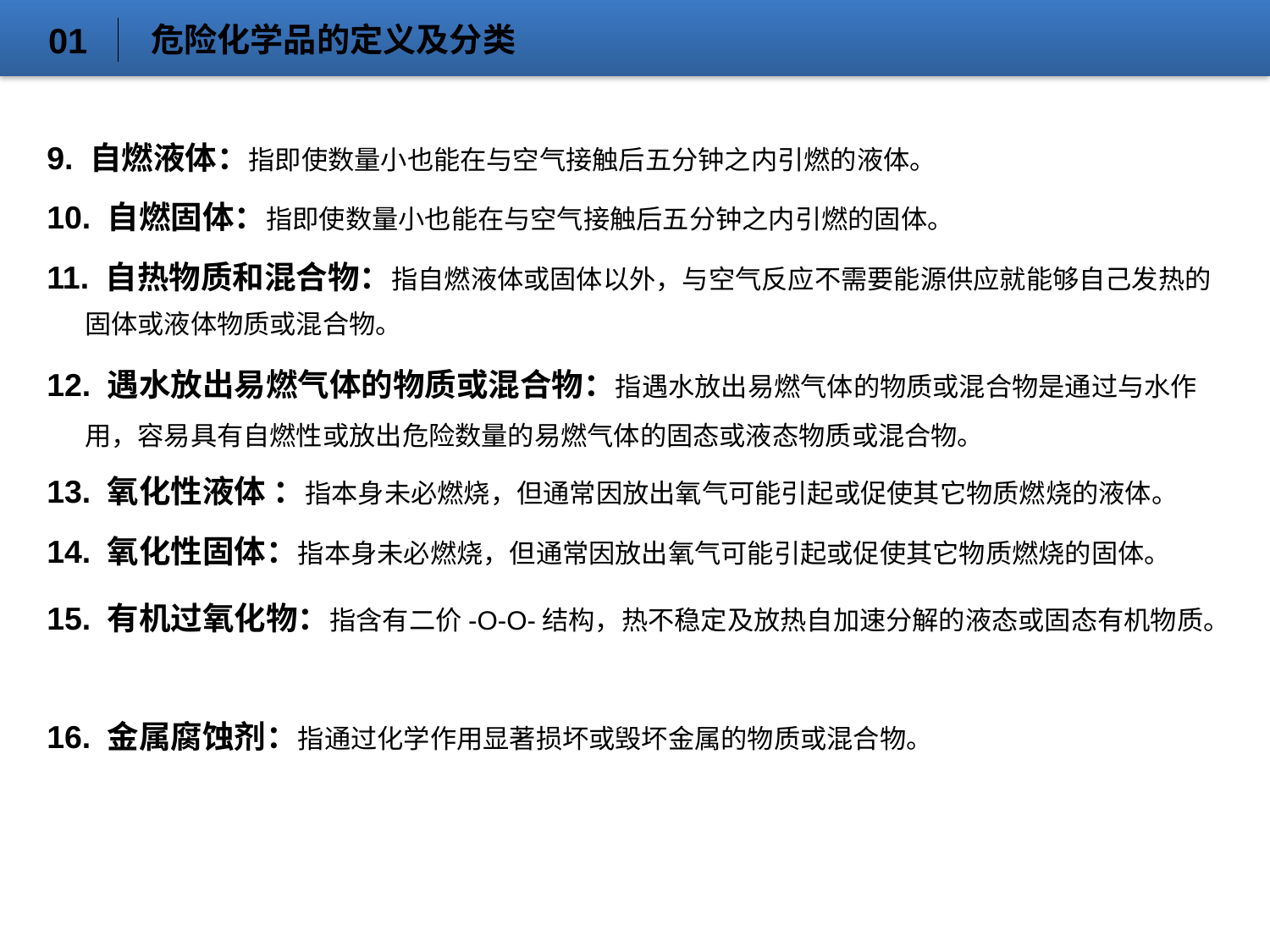

危险化学品的定义及分类
01
9. 自燃液体：指即使数量小也能在与空气接触后五分钟之内引燃的液体。
10. 自燃固体：指即使数量小也能在与空气接触后五分钟之内引燃的固体。
11. 自热物质和混合物：指自燃液体或固体以外，与空气反应不需要能源供应就能够自己发热的固体或液体物质或混合物。
12. 遇水放出易燃气体的物质或混合物：指遇水放出易燃气体的物质或混合物是通过与水作用，容易具有自燃性或放出危险数量的易燃气体的固态或液态物质或混合物。
13. 氧化性液体 ：指本身未必燃烧，但通常因放出氧气可能引起或促使其它物质燃烧的液体。
14. 氧化性固体：指本身未必燃烧，但通常因放出氧气可能引起或促使其它物质燃烧的固体。
15. 有机过氧化物：指含有二价-O-O-结构，热不稳定及放热自加速分解的液态或固态有机物质。
16. 金属腐蚀剂：指通过化学作用显著损坏或毁坏金属的物质或混合物。